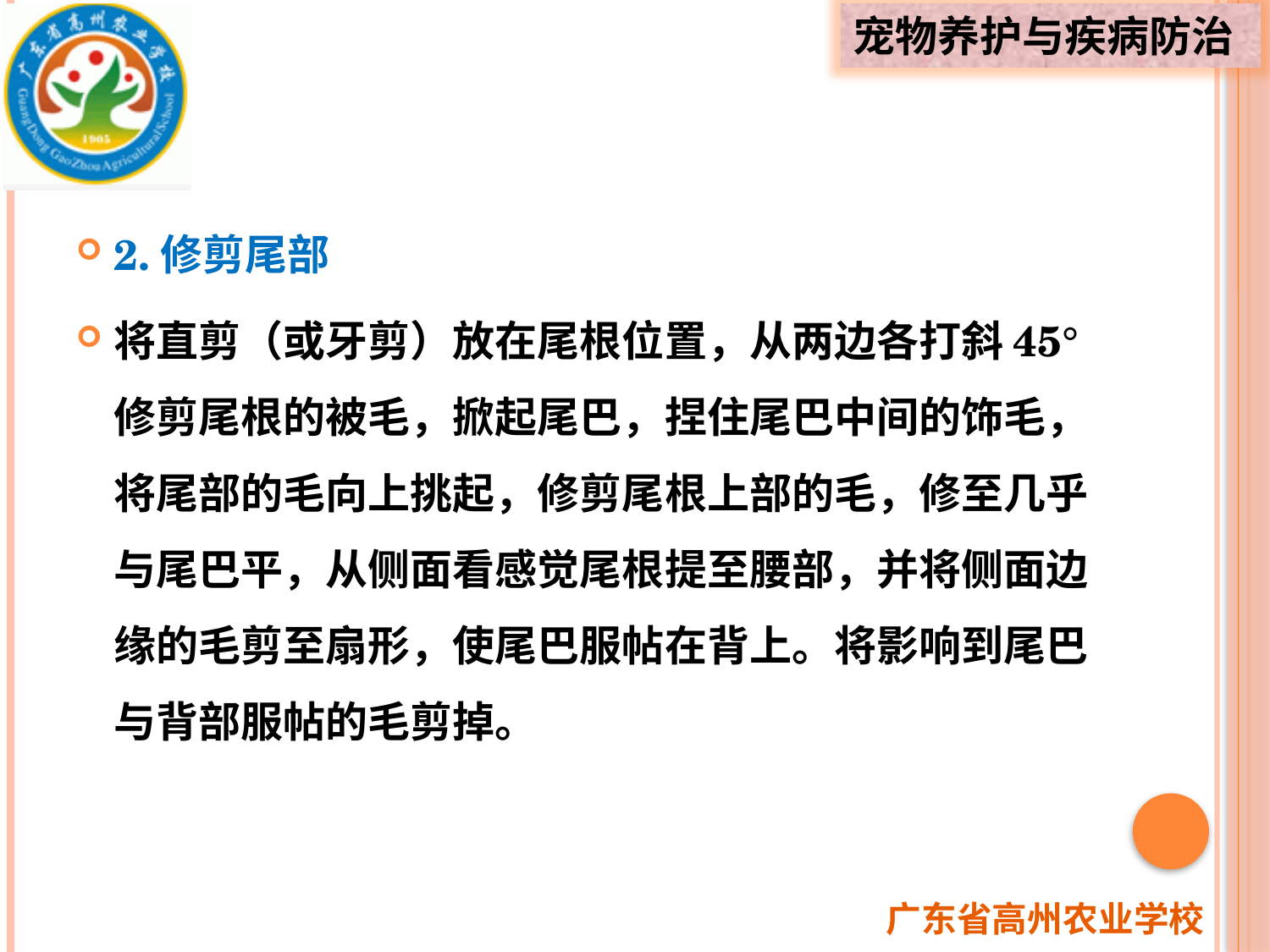

2.修剪尾部
将直剪（或牙剪）放在尾根位置，从两边各打斜45°修剪尾根的被毛，掀起尾巴，捏住尾巴中间的饰毛，将尾部的毛向上挑起，修剪尾根上部的毛，修至几乎与尾巴平，从侧面看感觉尾根提至腰部，并将侧面边缘的毛剪至扇形，使尾巴服帖在背上。将影响到尾巴与背部服帖的毛剪掉。